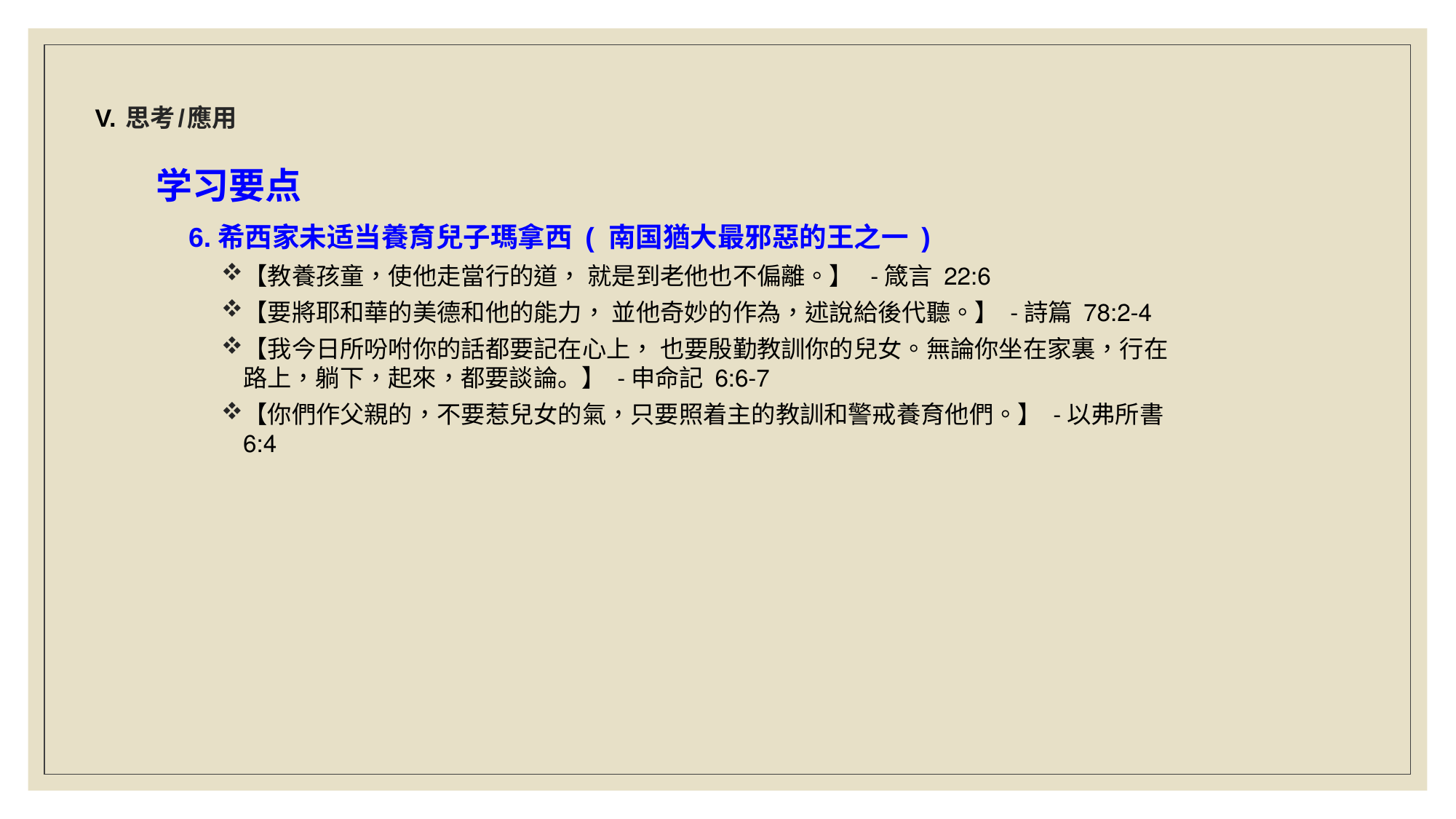

# V. 思考/應用
学习要点
6.希西家未适当養育兒子瑪拿西 ( 南国猶大最邪惡的王之一 )
【教養孩童，使他走當行的道， 就是到老他也不偏離。】  -‭‭箴言‬ ‭22:6‬
【要將耶和華的美德和他的能力， 並他奇妙的作為，述說給後代聽。】 ‭‭-詩篇‬ ‭78:2-4‬
【我今日所吩咐你的話都要記在心上， 也要殷勤教訓你的兒女。無論你坐在家裏，行在路上，躺下，起來，都要談論。】 -‭‭申命記‬ ‭6:6-7
【你們作父親的，不要惹兒女的氣，只要照着主的教訓和警戒養育他們。】 -‭‭以弗所書‬ ‭6:4‬ ‭